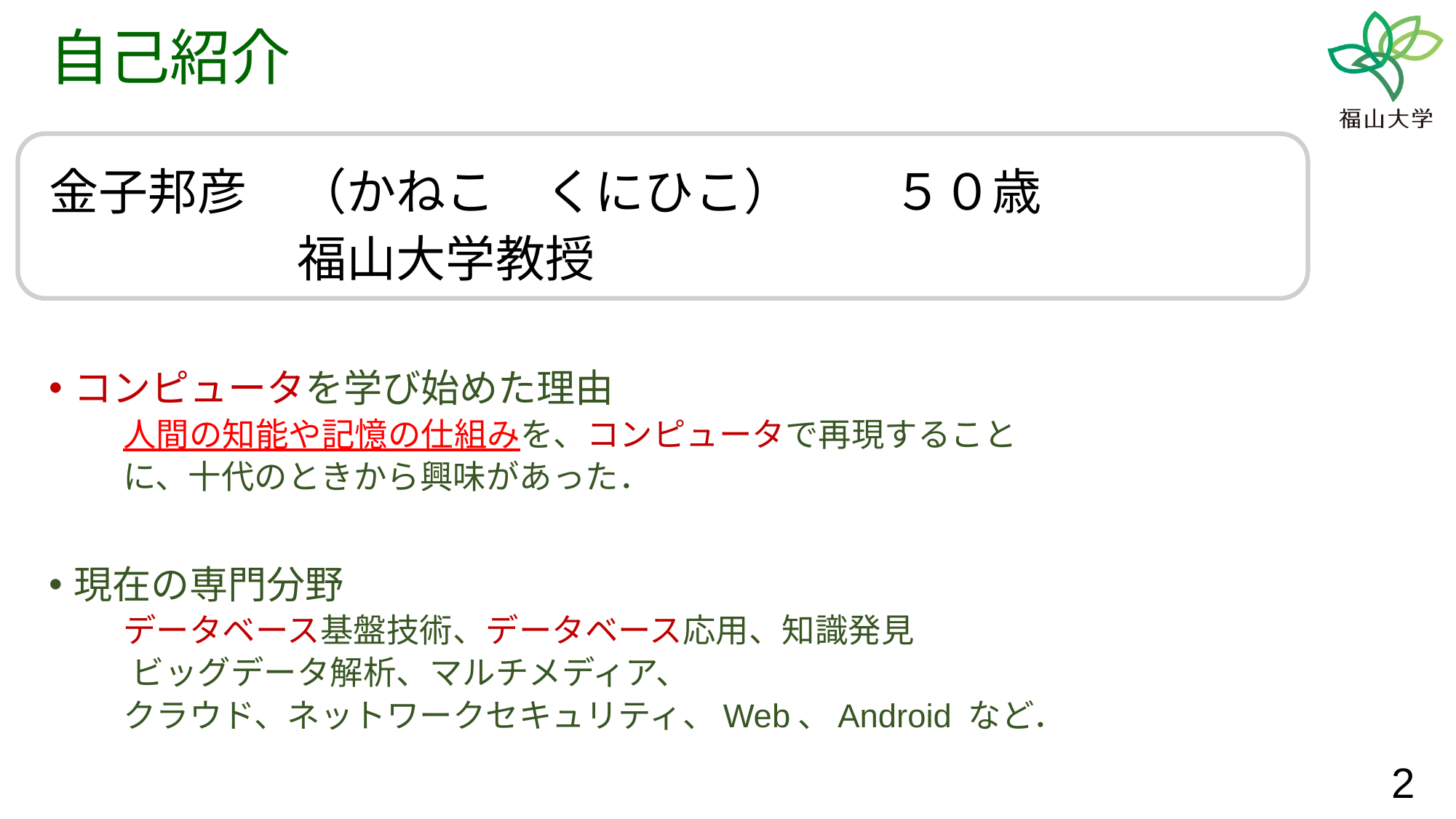

# 自己紹介

金子邦彦　（かねこ　くにひこ）　　５０歳
　　　　　福山大学教授

コンピュータを学び始めた理由
	人間の知能や記憶の仕組みを、コンピュータで再現すること
	に、十代のときから興味があった．

現在の専門分野
	データベース基盤技術、データベース応用、知識発見
　ビッグデータ解析、マルチメディア、
	クラウド、ネットワークセキュリティ、Web、Android など．

2